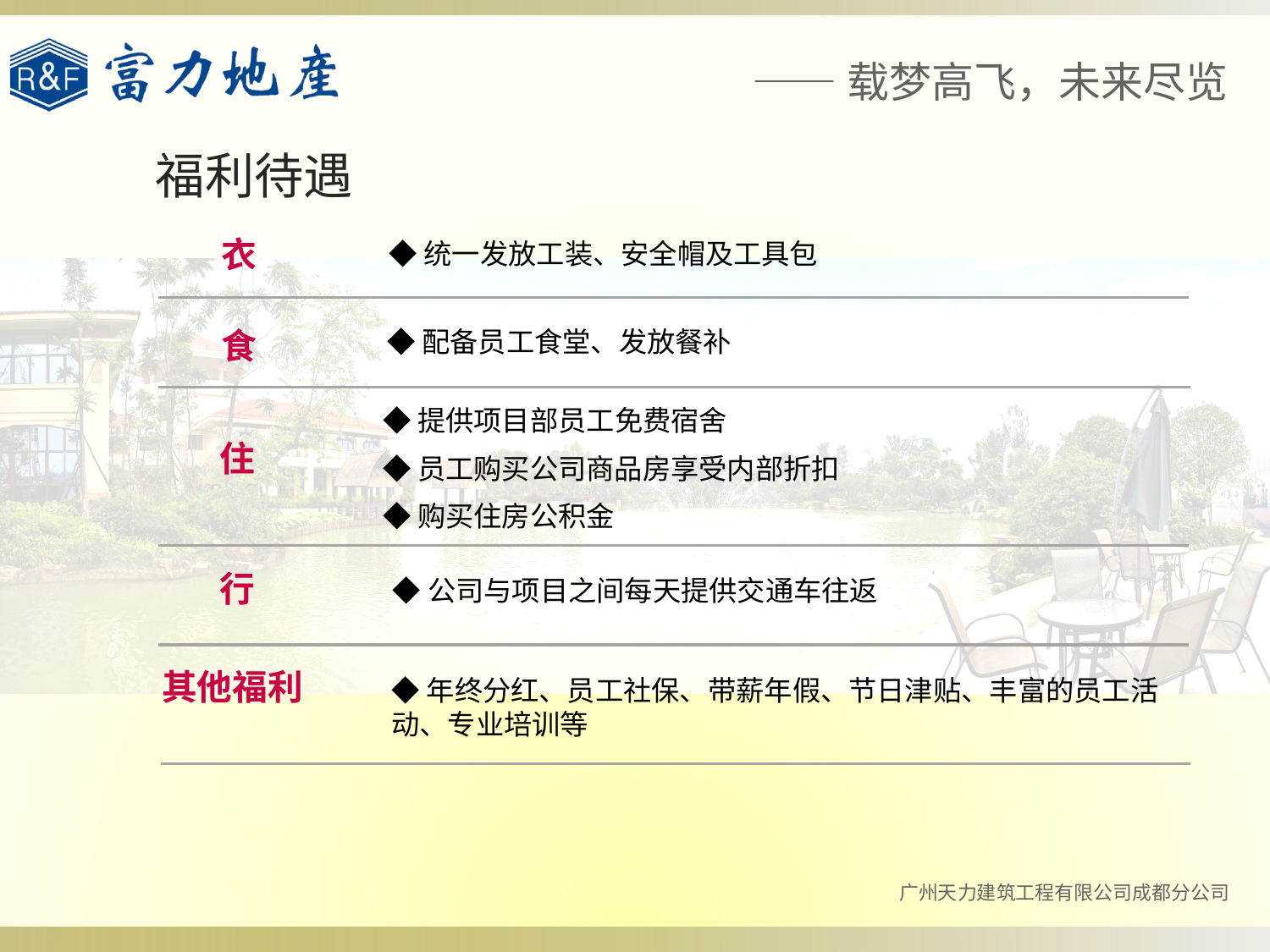

福利待遇
衣
◆统一发放工装、安全帽及工具包
食
◆配备员工食堂、发放餐补
◆提供项目部员工免费宿舍
◆员工购买公司商品房享受内部折扣
◆购买住房公积金
住
行
◆公司与项目之间每天提供交通车往返
其他福利
◆年终分红、员工社保、带薪年假、节日津贴、丰富的员工活动、专业培训等